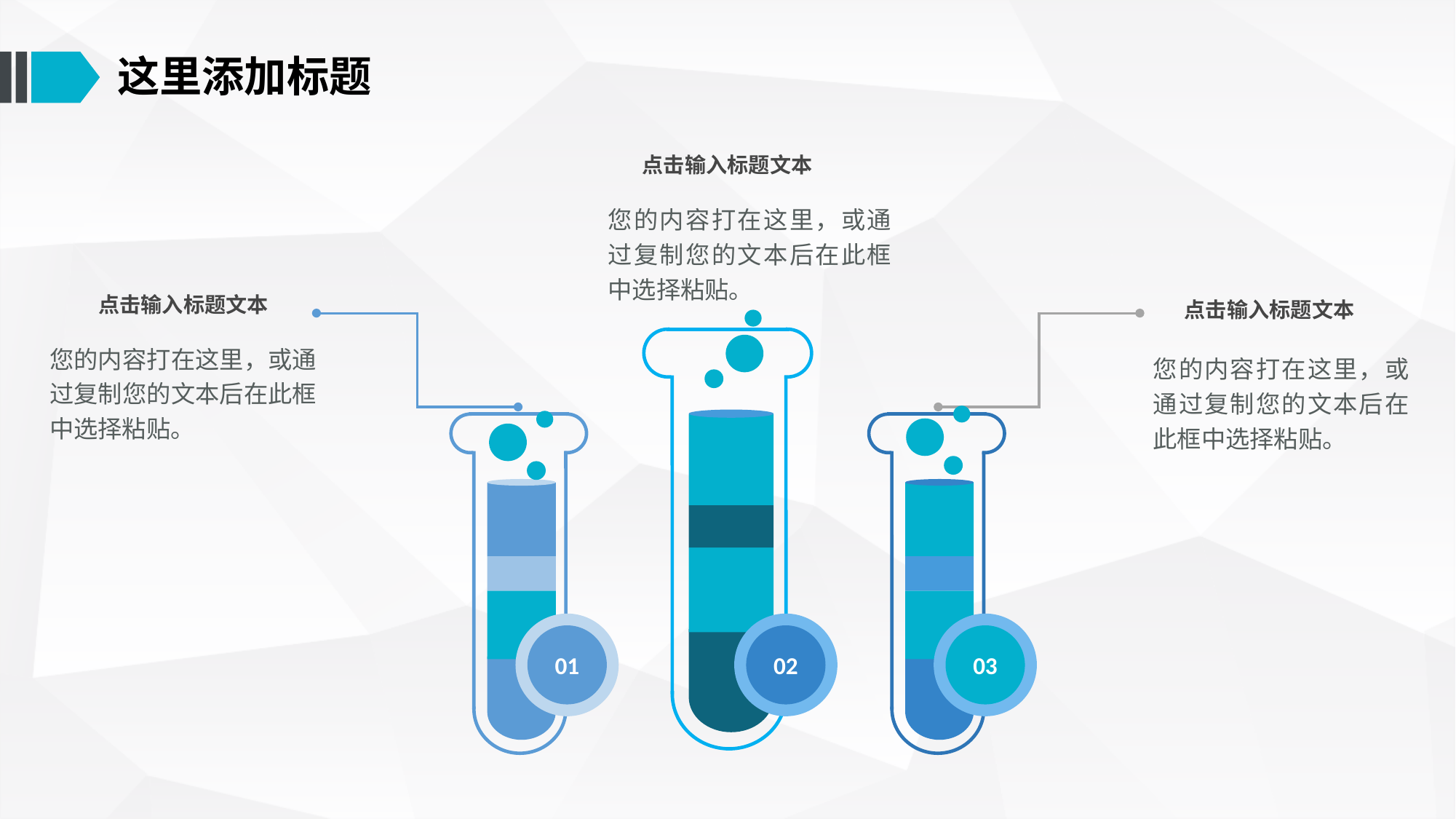

这里添加标题

点击输入标题文本
您的内容打在这里，或通过复制您的文本后在此框中选择粘贴。
点击输入标题文本
您的内容打在这里，或通过复制您的文本后在此框中选择粘贴。
点击输入标题文本
您的内容打在这里，或通过复制您的文本后在此框中选择粘贴。

01

02

03